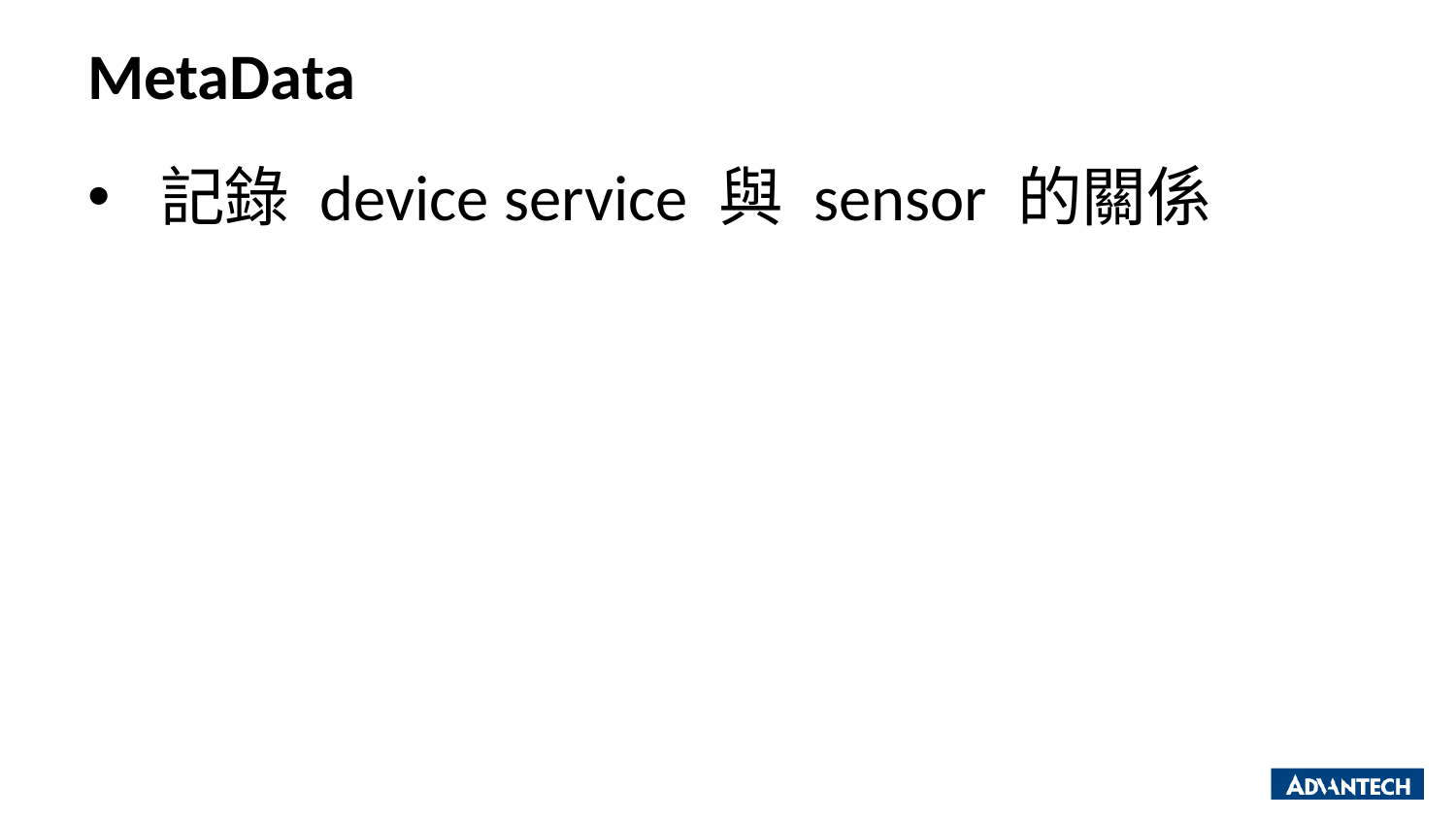

# MetaData
記錄 device service 與 sensor 的關係